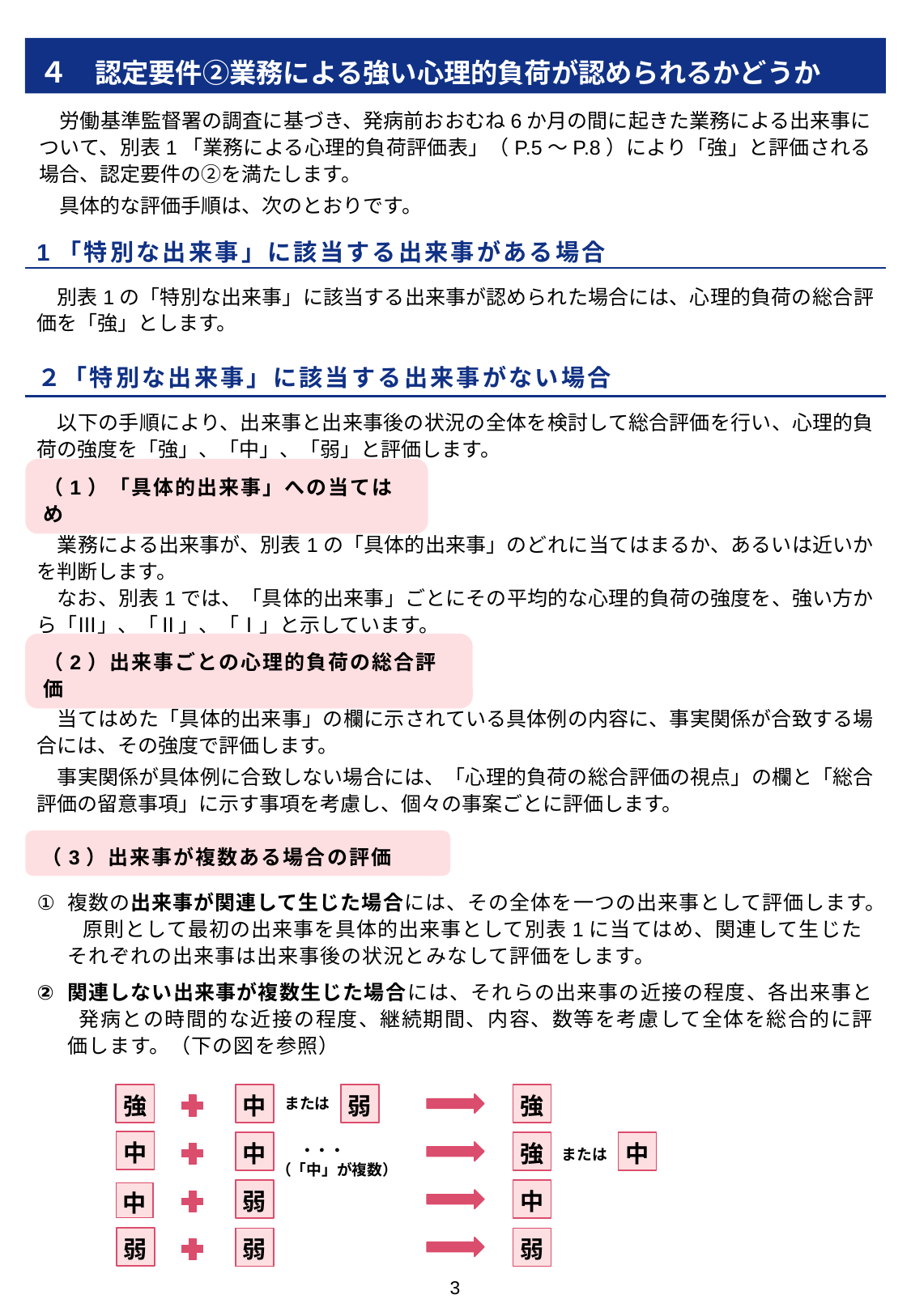

４　認定要件②業務による強い心理的負荷が認められるかどうか
　労働基準監督署の調査に基づき、発病前おおむね6か月の間に起きた業務による出来事について、別表1「業務による心理的負荷評価表」（P.5～P.8）により「強」と評価される場合、認定要件の②を満たします。
　具体的な評価手順は、次のとおりです。
1「特別な出来事」に該当する出来事がある場合
　別表1の「特別な出来事」に該当する出来事が認められた場合には、心理的負荷の総合評価を「強」とします。
２「特別な出来事」に該当する出来事がない場合
　以下の手順により、出来事と出来事後の状況の全体を検討して総合評価を行い、心理的負荷の強度を「強」、「中」、「弱」と評価します。
（1）「具体的出来事」への当てはめ
　業務による出来事が、別表1の「具体的出来事」のどれに当てはまるか、あるいは近いかを判断します。
　なお、別表1では、「具体的出来事」ごとにその平均的な心理的負荷の強度を、強い方から「Ⅲ」、「Ⅱ」、「Ⅰ」と示しています。
（2）出来事ごとの心理的負荷の総合評価
　当てはめた「具体的出来事」の欄に示されている具体例の内容に、事実関係が合致する場合には、その強度で評価します。
　事実関係が具体例に合致しない場合には、「心理的負荷の総合評価の視点」の欄と「総合評価の留意事項」に示す事項を考慮し、個々の事案ごとに評価します。
（3）出来事が複数ある場合の評価
複数の出来事が関連して生じた場合には、その全体を一つの出来事として評価します。   原則として最初の出来事を具体的出来事として別表1に当てはめ、関連して生じたそれぞれの出来事は出来事後の状況とみなして評価をします。
関連しない出来事が複数生じた場合には、それらの出来事の近接の程度、各出来事と   発病との時間的な近接の程度、継続期間、内容、数等を考慮して全体を総合的に評価します。（下の図を参照）
または
強
中
弱
強

　・・・
（「中」が複数）
中
中
強
中
または

弱
中
中

弱
弱
弱

3